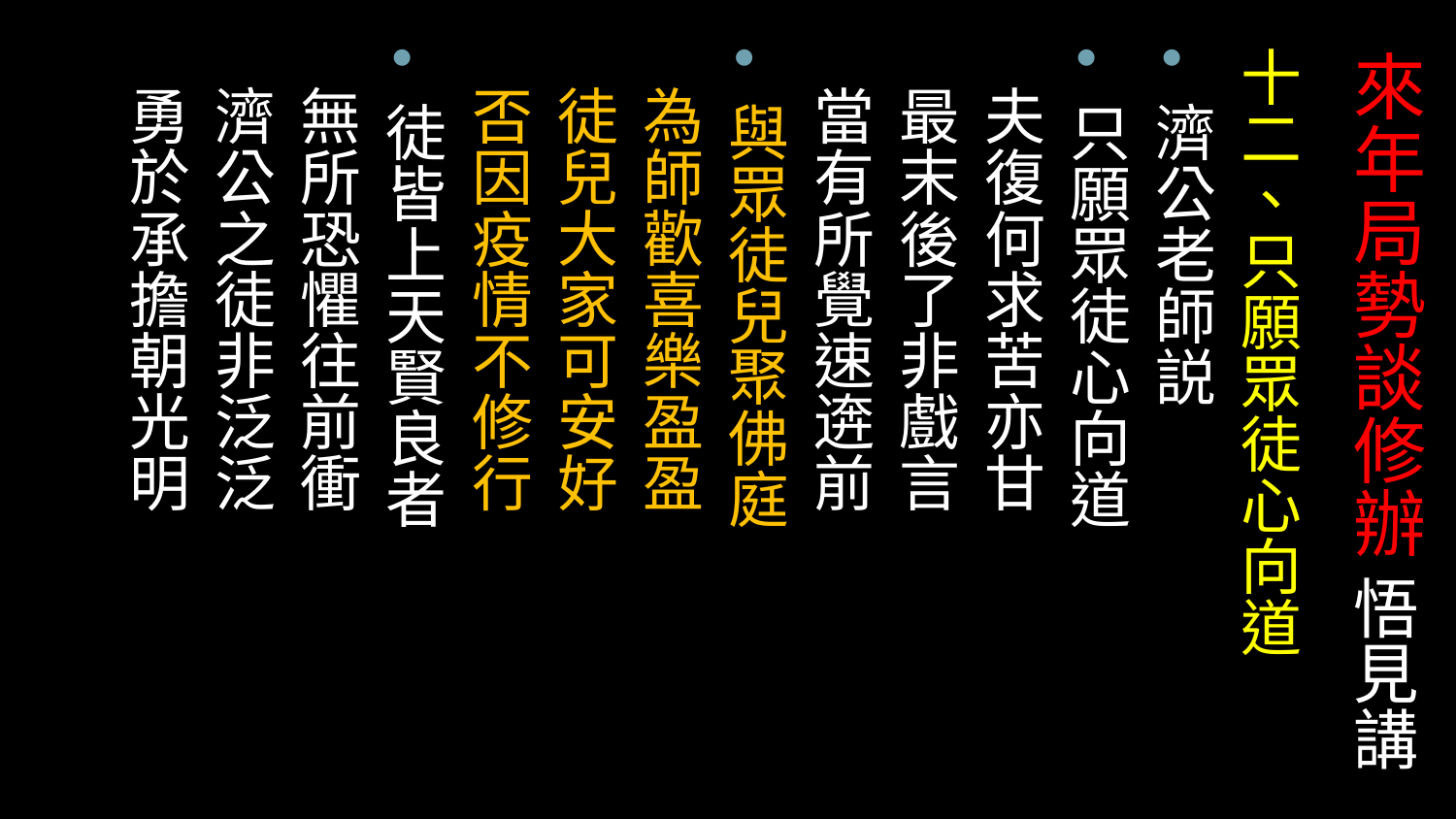

十二、只願眾徒心向道
濟公老師説
只願眾徒心向道
  夫復何求苦亦甘
  最末後了非戲言
  當有所覺速逩前
與眾徒兒聚佛庭
  為師歡喜樂盈盈
  徒兒大家可安好
  否因疫情不修行
徒皆上天賢良者
  無所恐懼往前衝
  濟公之徒非泛泛
  勇於承擔朝光明

# 來年局勢談修辦 悟見講